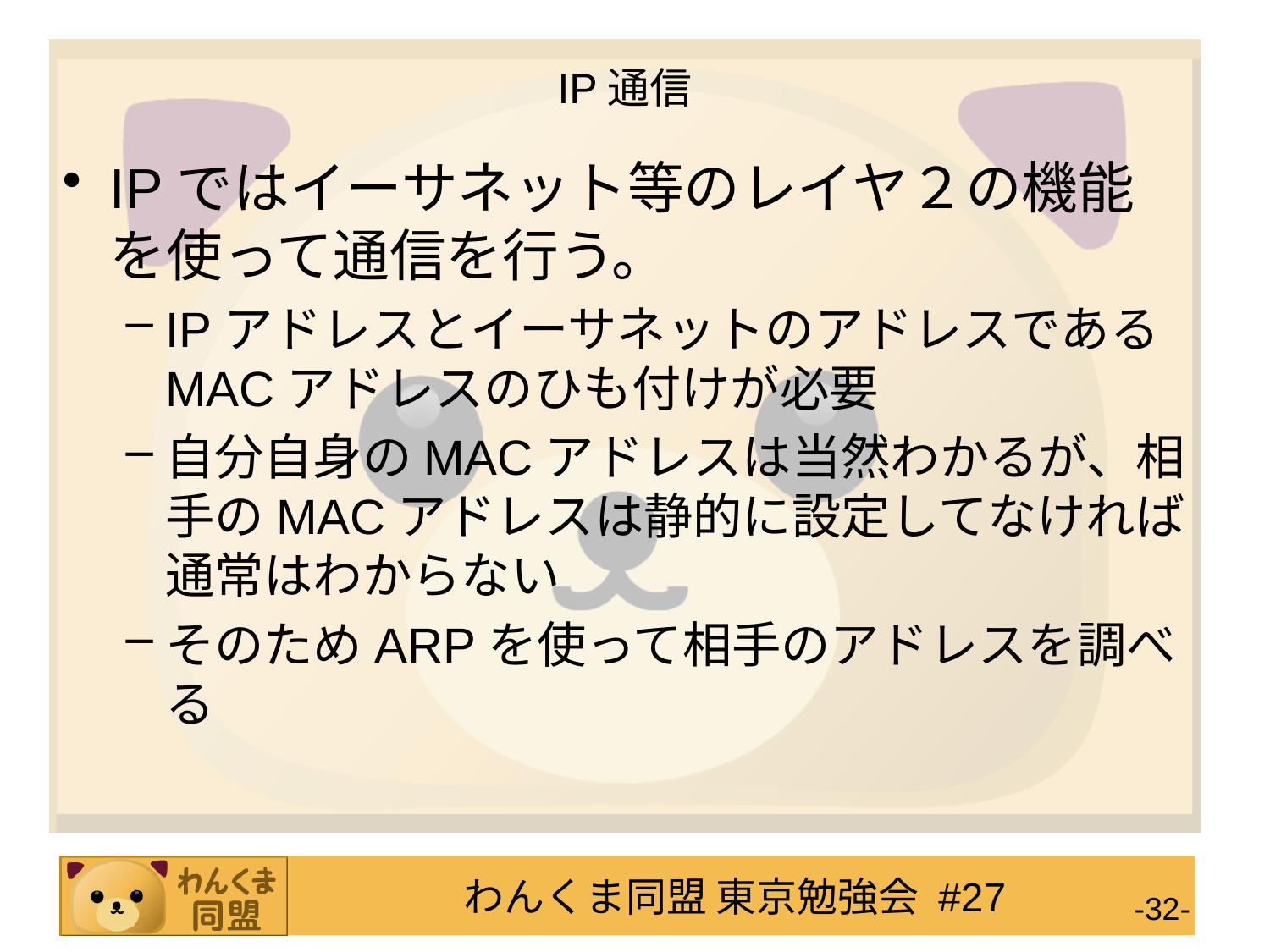

# IP通信
IPではイーサネット等のレイヤ２の機能を使って通信を行う。
IPアドレスとイーサネットのアドレスであるMACアドレスのひも付けが必要
自分自身のMACアドレスは当然わかるが、相手のMACアドレスは静的に設定してなければ通常はわからない
そのためARPを使って相手のアドレスを調べる